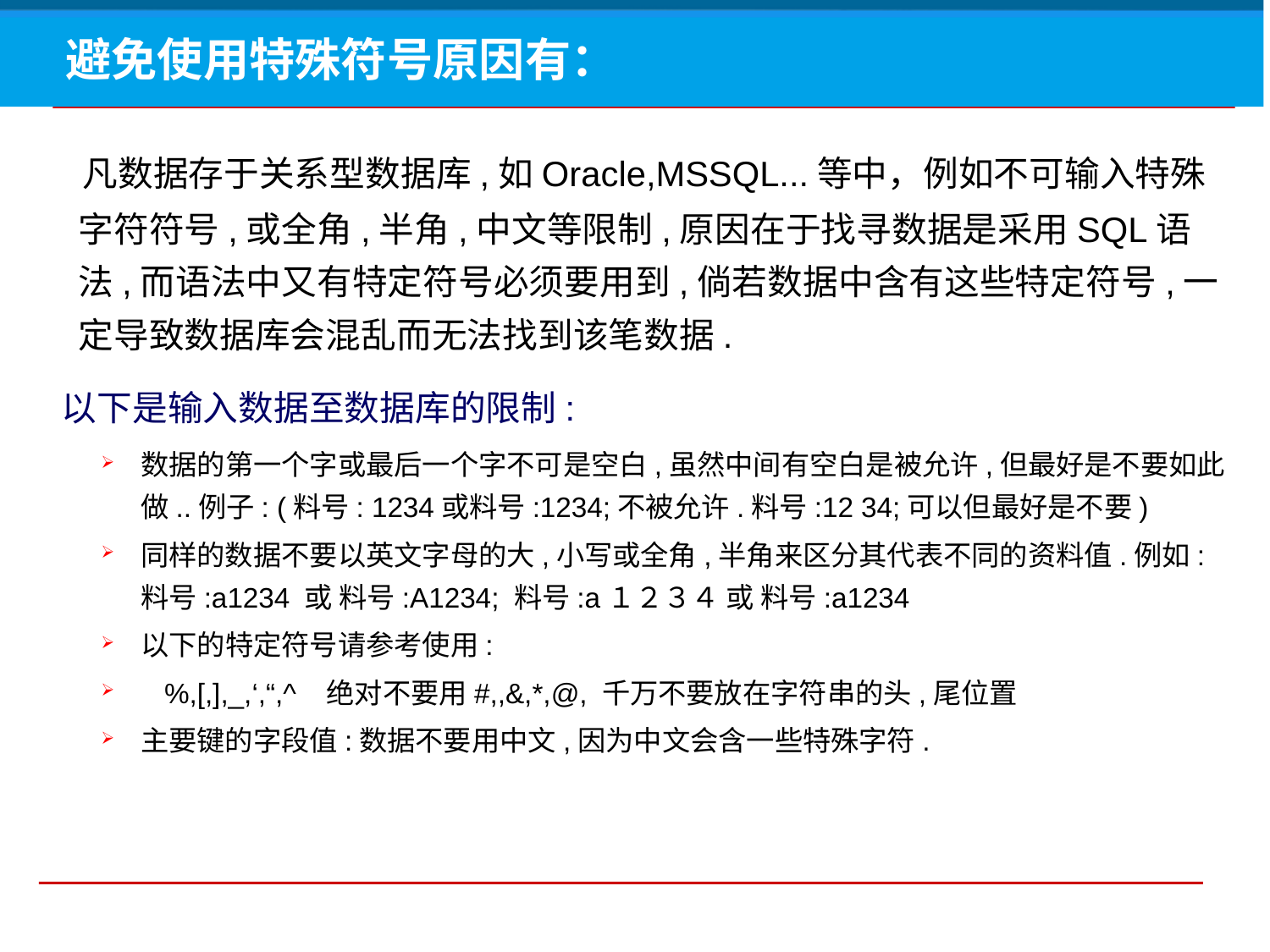

# 避免使用特殊符号原因有：
   凡数据存于关系型数据库,如Oracle,MSSQL...等中，例如不可输入特殊字符符号,或全角,半角,中文等限制,原因在于找寻数据是采用SQL语法,而语法中又有特定符号必须要用到,倘若数据中含有这些特定符号,一定导致数据库会混乱而无法找到该笔数据.
  以下是输入数据至数据库的限制:
数据的第一个字或最后一个字不可是空白,虽然中间有空白是被允许,但最好是不要如此做..例子: (料号: 1234或料号:1234;不被允许.料号:12 34;可以但最好是不要)
同样的数据不要以英文字母的大,小写或全角,半角来区分其代表不同的资料值.例如:   料号:a1234 或 料号:A1234; 料号:a１２３４ 或 料号:a1234
以下的特定符号请参考使用:
   %,[,],_,‘,“,^   绝对不要用#,,&,*,@, 千万不要放在字符串的头,尾位置
主要键的字段值:数据不要用中文,因为中文会含一些特殊字符.